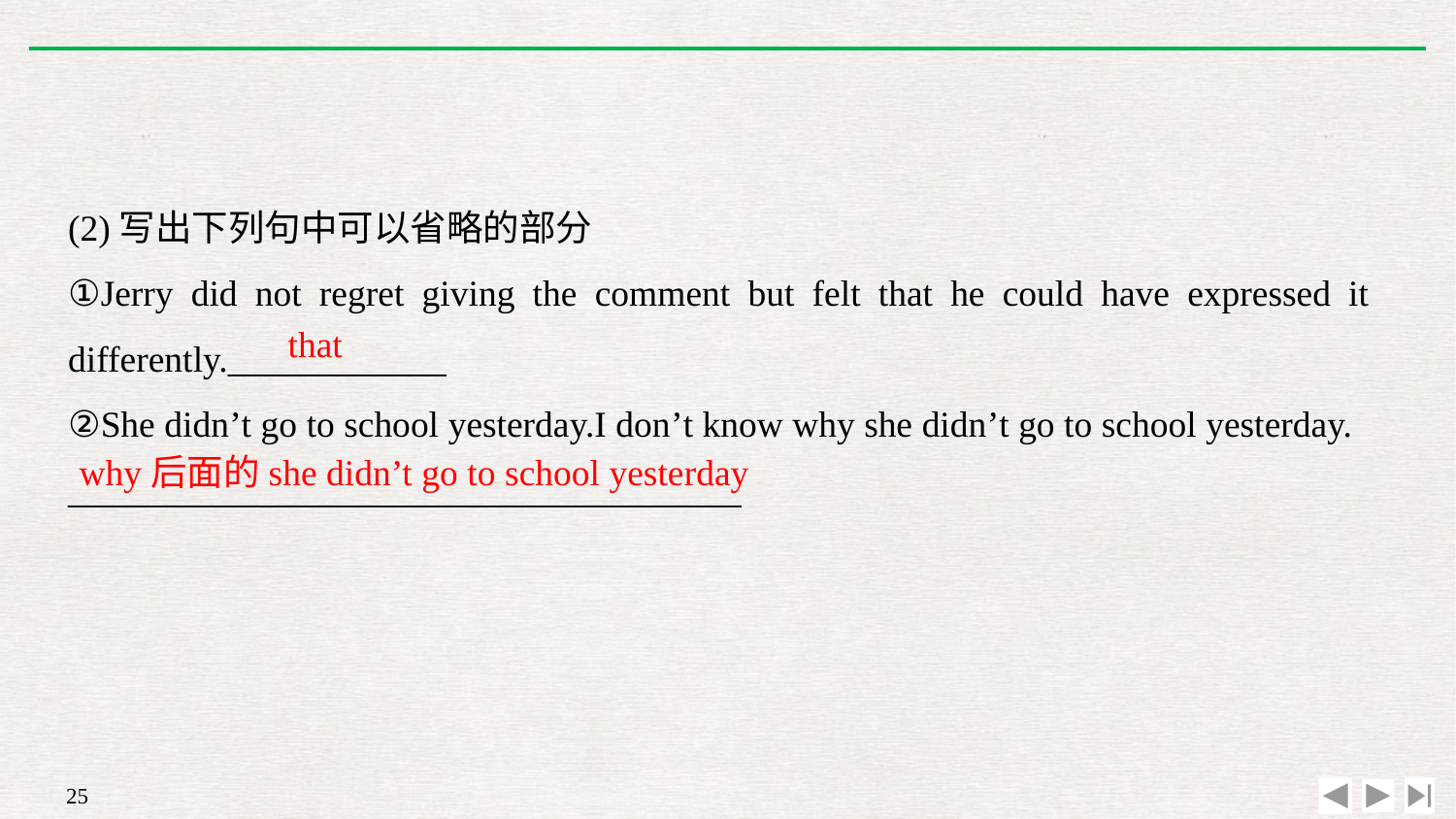

(2)写出下列句中可以省略的部分
①Jerry did not regret giving the comment but felt that he could have expressed it differently.____________
②She didn’t go to school yesterday.I don’t know why she didn’t go to school yesterday.
_____________________________________
that
why后面的she didn’t go to school yesterday